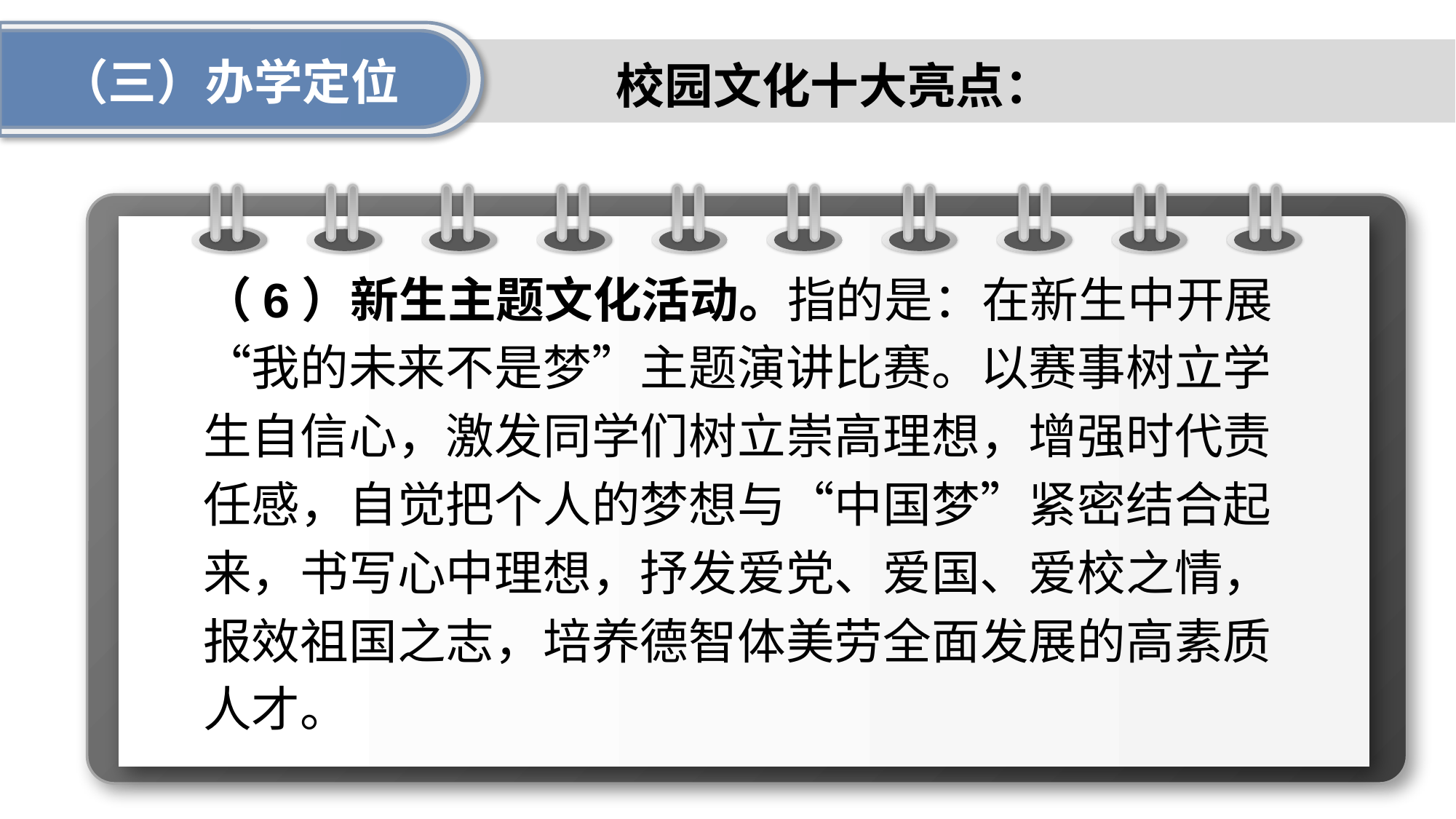

（三）办学定位
校园文化十大亮点：

（6）新生主题文化活动。指的是：在新生中开展“我的未来不是梦”主题演讲比赛。以赛事树立学生自信心，激发同学们树立崇高理想，增强时代责任感，自觉把个人的梦想与“中国梦”紧密结合起来，书写心中理想，抒发爱党、爱国、爱校之情，报效祖国之志，培养德智体美劳全面发展的高素质人才。